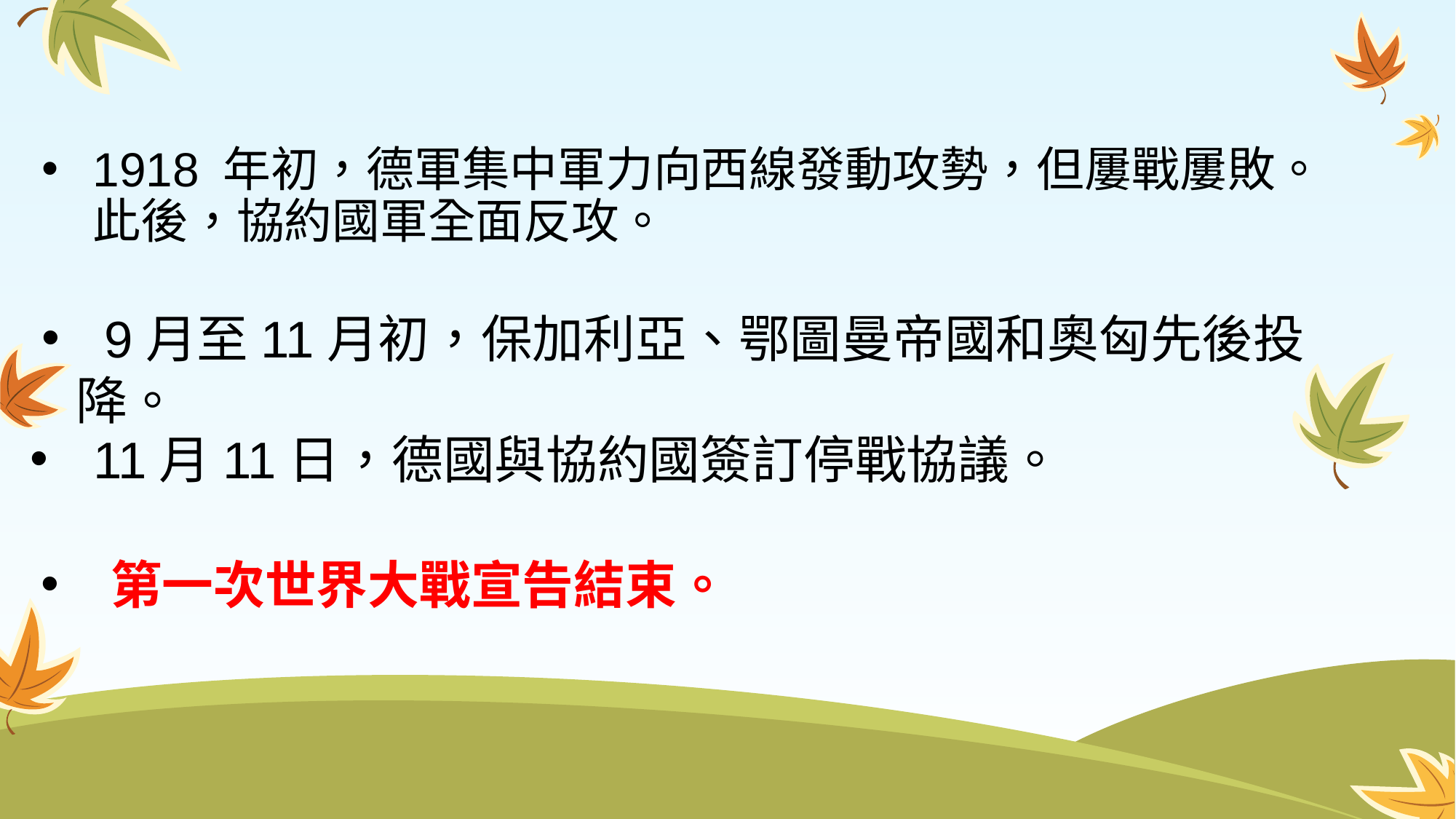

# 1918 年初，德軍集中軍力向西線發動攻勢，但屢戰屢敗。 此後，協約國軍全面反攻。
  9月至11月初，保加利亞、鄂圖曼帝國和奧匈先後投降。
  11月11日，德國與協約國簽訂停戰協議。
  第一次世界大戰宣告結束。